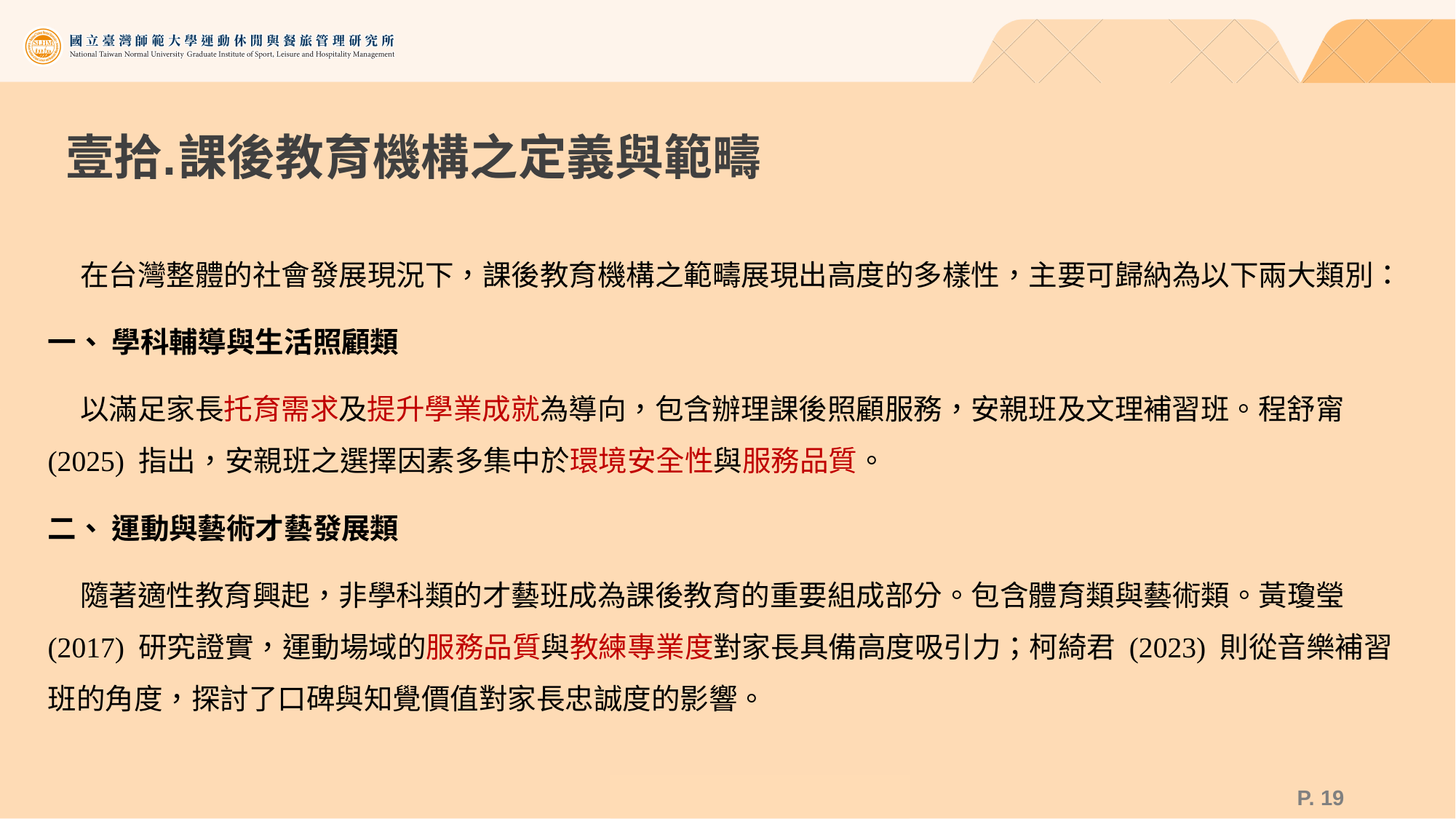

# 課後教育機構之定義與範疇
    在台灣整體的社會發展現況下，課後教育機構之範疇展現出高度的多樣性，主要可歸納為以下兩大類別：
一、 學科輔導與生活照顧類
    以滿足家長托育需求及提升學業成就為導向，包含辦理課後照顧服務，安親班及文理補習班。程舒甯(2025) 指出，安親班之選擇因素多集中於環境安全性與服務品質。
二、 運動與藝術才藝發展類
    隨著適性教育興起，非學科類的才藝班成為課後教育的重要組成部分。包含體育類與藝術類。黃瓊瑩(2017) 研究證實，運動場域的服務品質與教練專業度對家長具備高度吸引力；柯綺君 (2023) 則從音樂補習班的角度，探討了口碑與知覺價值對家長忠誠度的影響。

P. 19